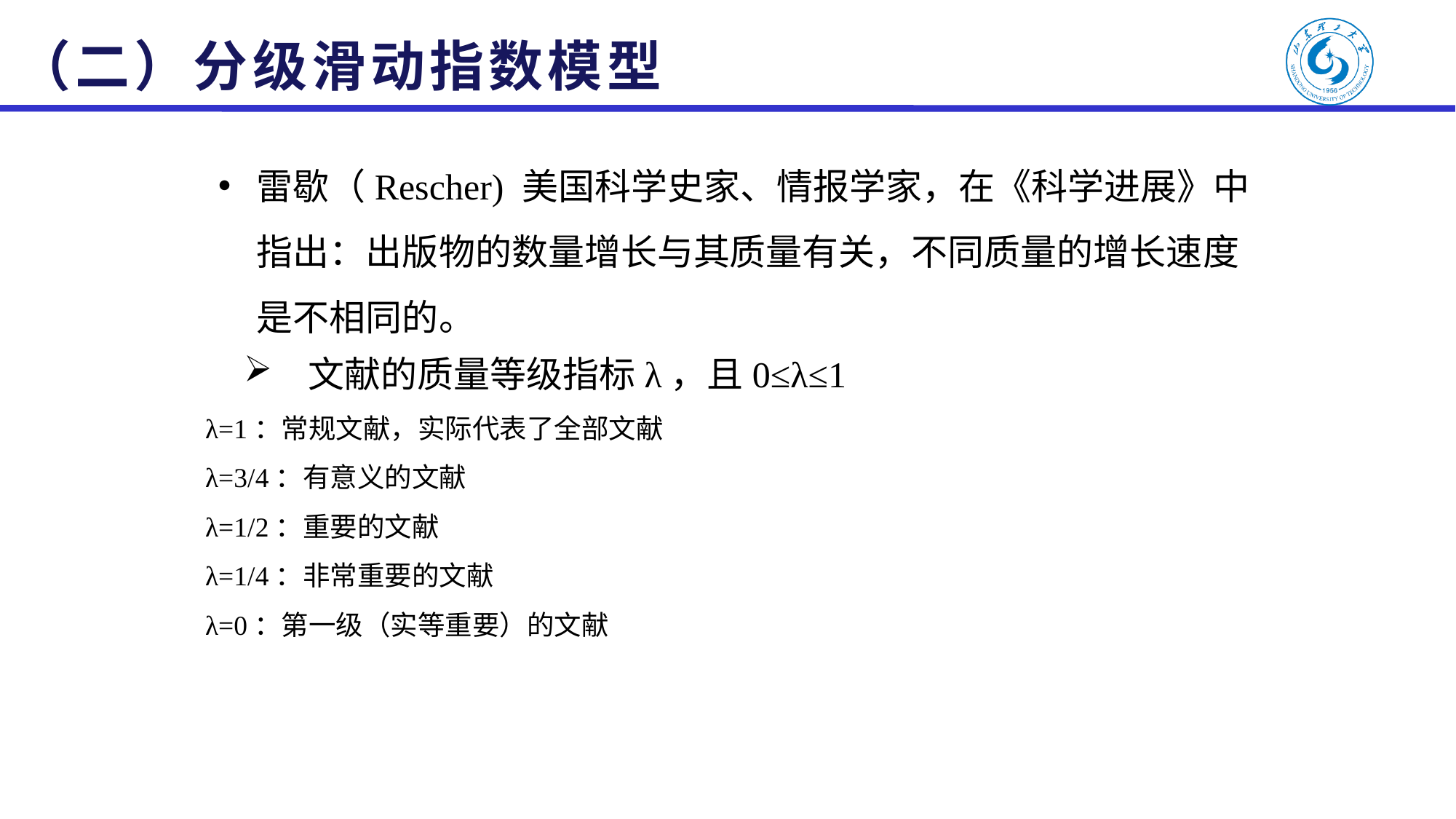

# （二）分级滑动指数模型
雷歇（Rescher) 美国科学史家、情报学家，在《科学进展》中指出：出版物的数量增长与其质量有关，不同质量的增长速度是不相同的。
文献的质量等级指标λ，且0≤λ≤1
λ=1：常规文献，实际代表了全部文献
λ=3/4：有意义的文献
λ=1/2：重要的文献
λ=1/4：非常重要的文献
λ=0：第一级（实等重要）的文献